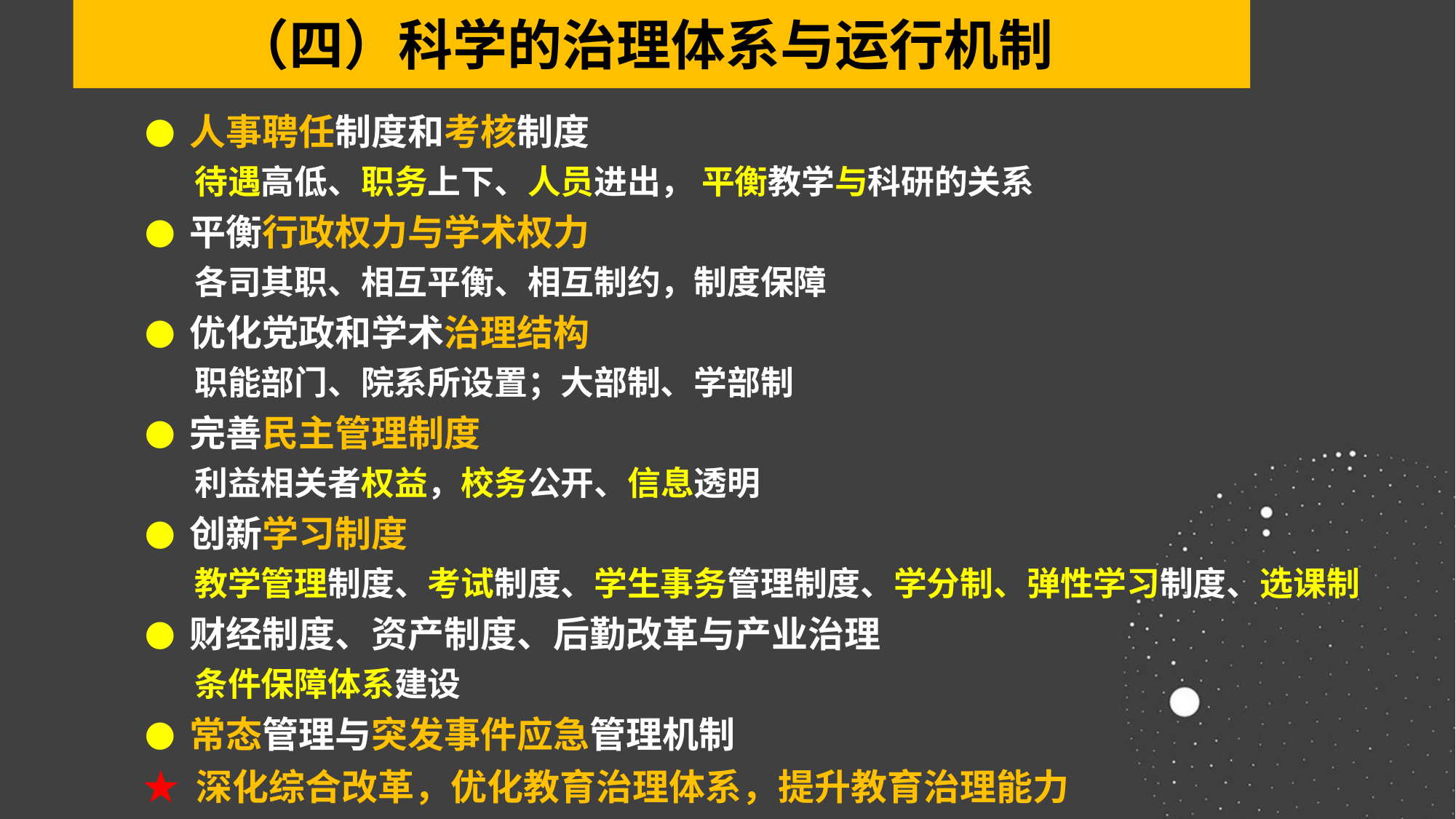

（四）科学的治理体系与运行机制
     ● 人事聘任制度和考核制度
          待遇高低、职务上下、人员进出， 平衡教学与科研的关系
     ● 平衡行政权力与学术权力
          各司其职、相互平衡、相互制约，制度保障
     ● 优化党政和学术治理结构
          职能部门、院系所设置；大部制、学部制
     ● 完善民主管理制度
          利益相关者权益，校务公开、信息透明
     ● 创新学习制度
          教学管理制度、考试制度、学生事务管理制度、学分制、弹性学习制度、选课制
     ● 财经制度、资产制度、后勤改革与产业治理
          条件保障体系建设
     ● 常态管理与突发事件应急管理机制
    ★ 深化综合改革，优化教育治理体系，提升教育治理能力